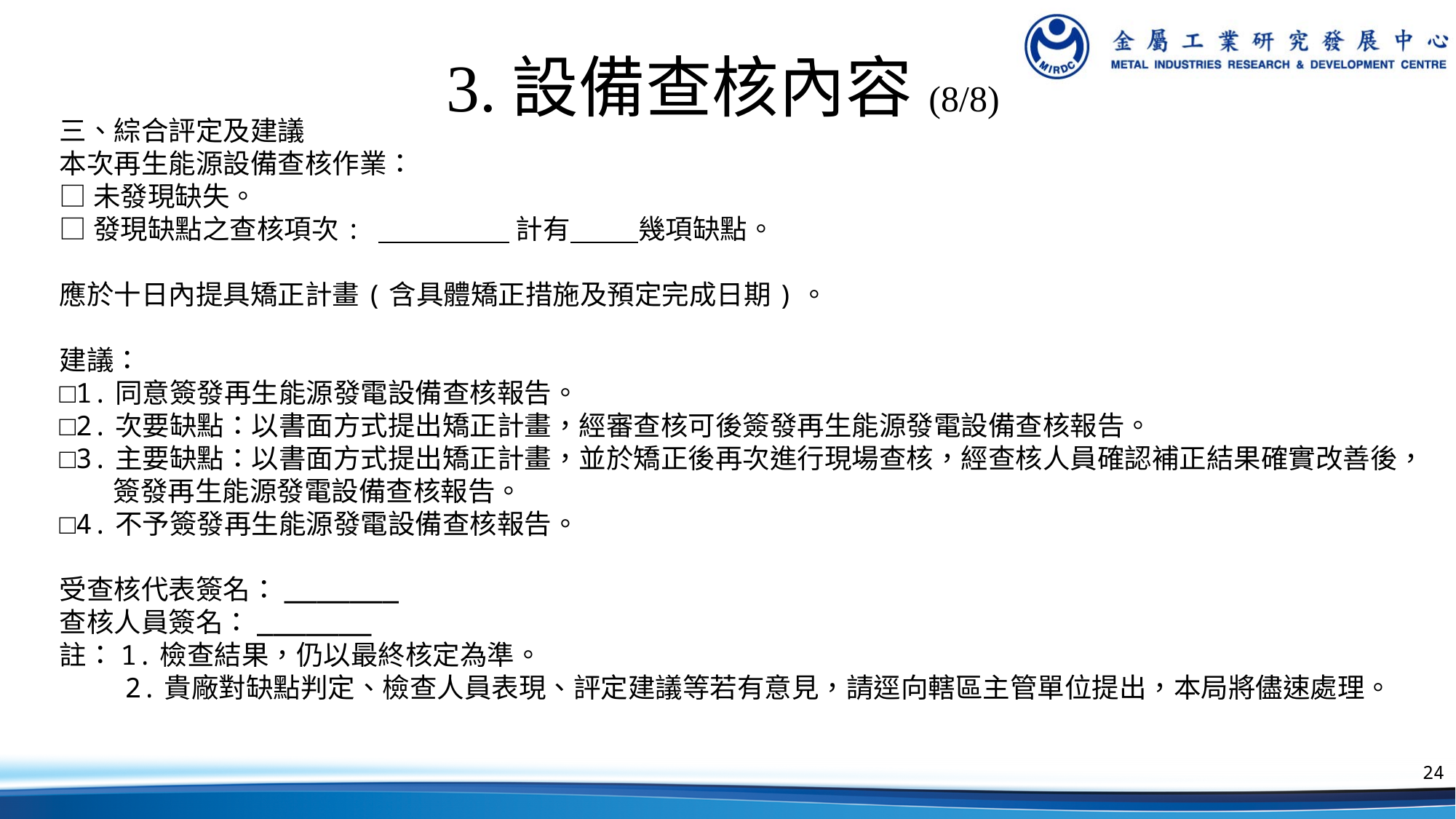

# 3.設備查核內容(8/8)
三、綜合評定及建議
本次再生能源設備查核作業：
□未發現缺失。
□發現缺點之查核項次:         計有           幾項缺點。

應於十日內提具矯正計畫(含具體矯正措施及預定完成日期)。

建議：
□1.同意簽發再生能源發電設備查核報告。
□2.次要缺點：以書面方式提出矯正計畫，經審查核可後簽發再生能源發電設備查核報告。
□3.主要缺點：以書面方式提出矯正計畫，並於矯正後再次進行現場查核，經查核人員確認補正結果確實改善後，簽發再生能源發電設備查核報告。
□4.不予簽發再生能源發電設備查核報告。

受查核代表簽名：_______
查核人員簽名：_______
註：1.檢查結果，仍以最終核定為準。
    2.貴廠對缺點判定、檢查人員表現、評定建議等若有意見，請逕向轄區主管單位提出，本局將儘速處理。
24